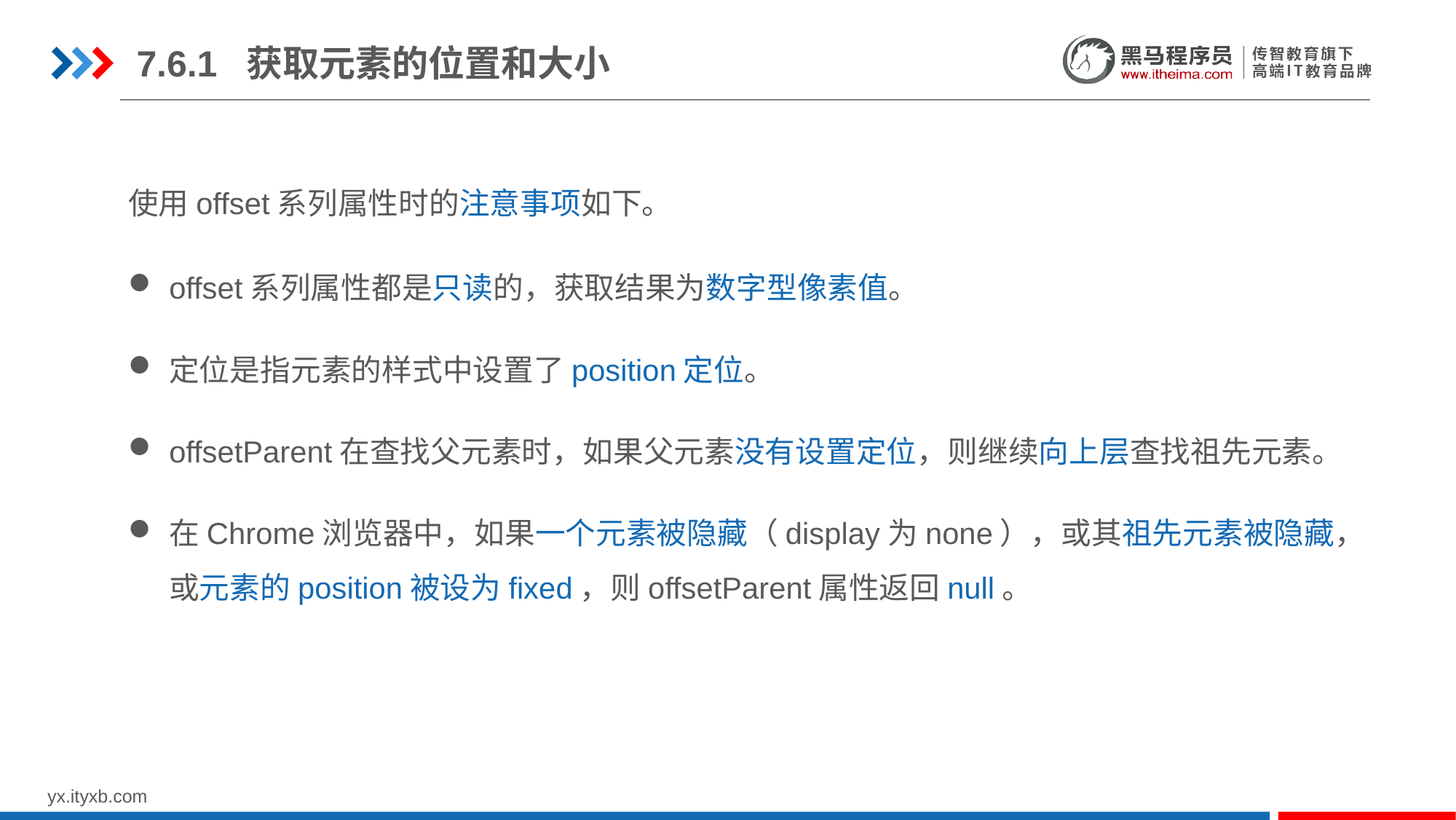

7.6.1  获取元素的位置和大小
使用offset系列属性时的注意事项如下。

offset系列属性都是只读的，获取结果为数字型像素值。

定位是指元素的样式中设置了position定位。

offsetParent在查找父元素时，如果父元素没有设置定位，则继续向上层查找祖先元素。

在Chrome浏览器中，如果一个元素被隐藏（display为none），或其祖先元素被隐藏，或元素的position被设为fixed，则offsetParent属性返回null。